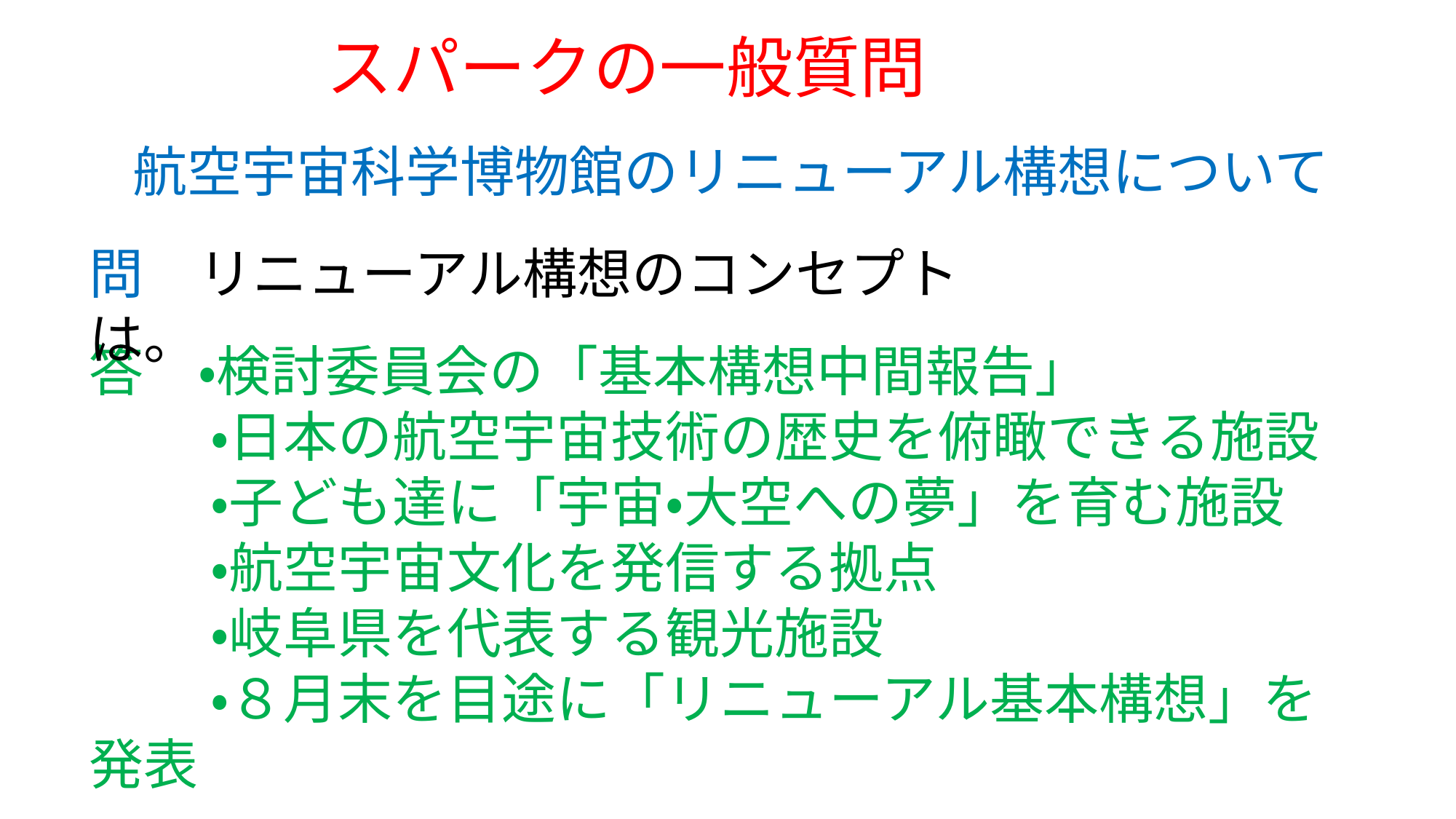

スパークの一般質問
航空宇宙科学博物館のリニューアル構想について
問　リニューアル構想のコンセプトは。
答　・検討委員会の「基本構想中間報告」
　　 ・日本の航空宇宙技術の歴史を俯瞰できる施設
　　 ・子ども達に「宇宙・大空への夢」を育む施設
　　 ・航空宇宙文化を発信する拠点
　　 ・岐阜県を代表する観光施設
　　 ・８月末を目途に「リニューアル基本構想」を発表